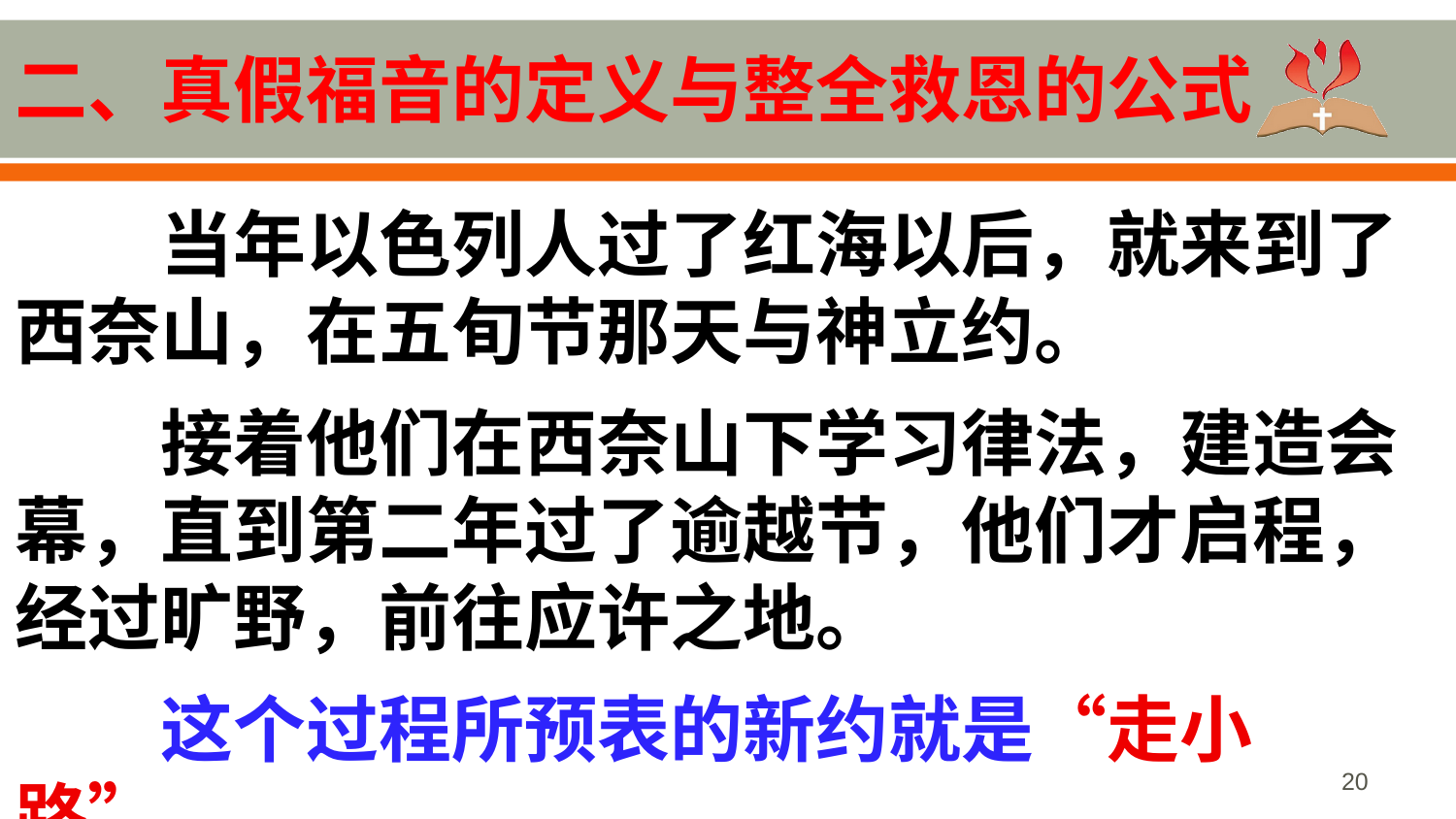

# 二、真假福音的定义与整全救恩的公式
当年以色列人过了红海以后，就来到了西奈山，在五旬节那天与神立约。
接着他们在西奈山下学习律法，建造会幕，直到第二年过了逾越节，他们才启程，经过旷野，前往应许之地。
这个过程所预表的新约就是“走小路”。

20